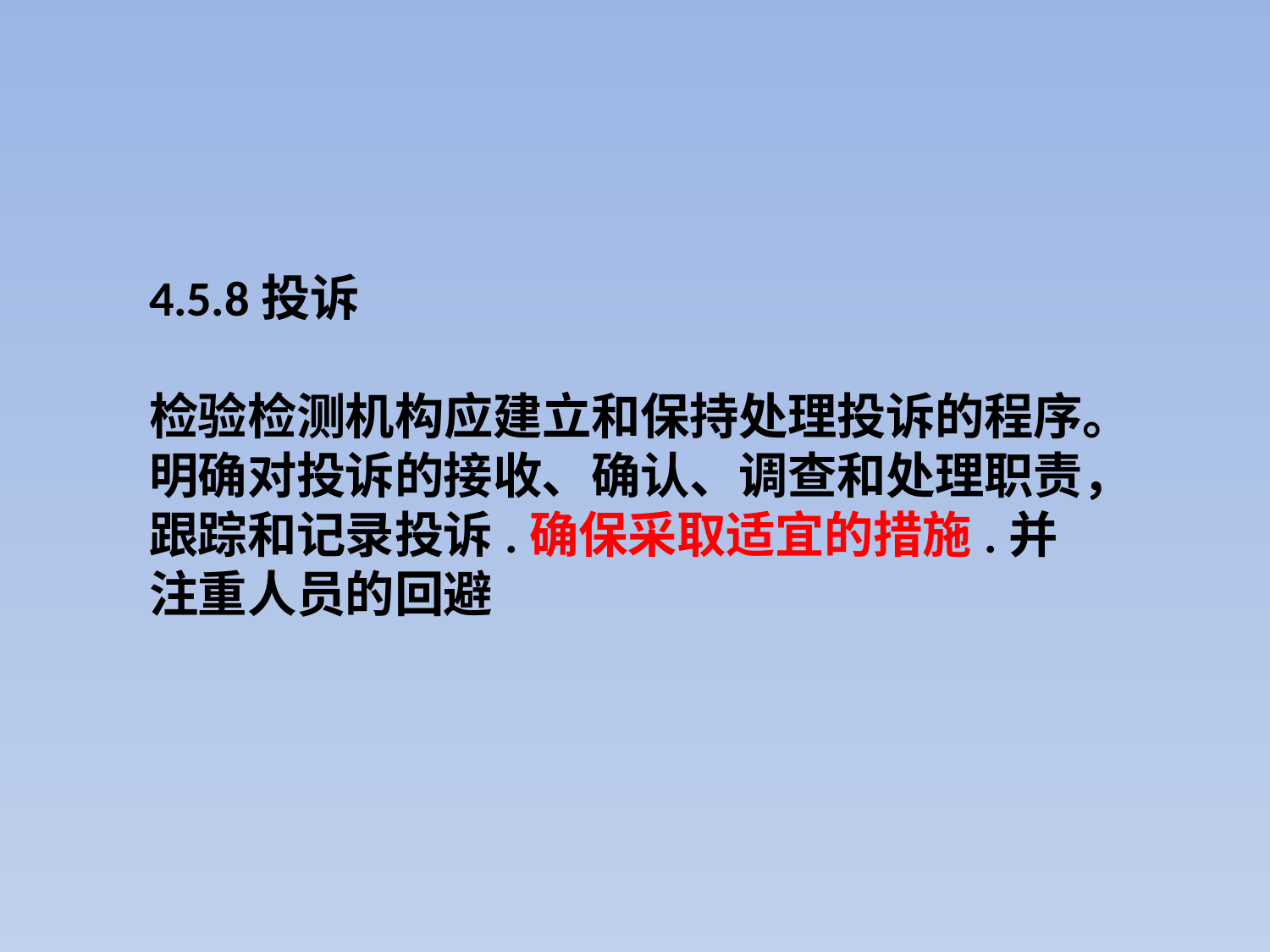

4.5.8投诉

检验检测机构应建立和保持处理投诉的程序。明确对投诉的接收、确认、调查和处理职责，跟踪和记录投诉.确保采取适宜的措施.并注重人员的回避